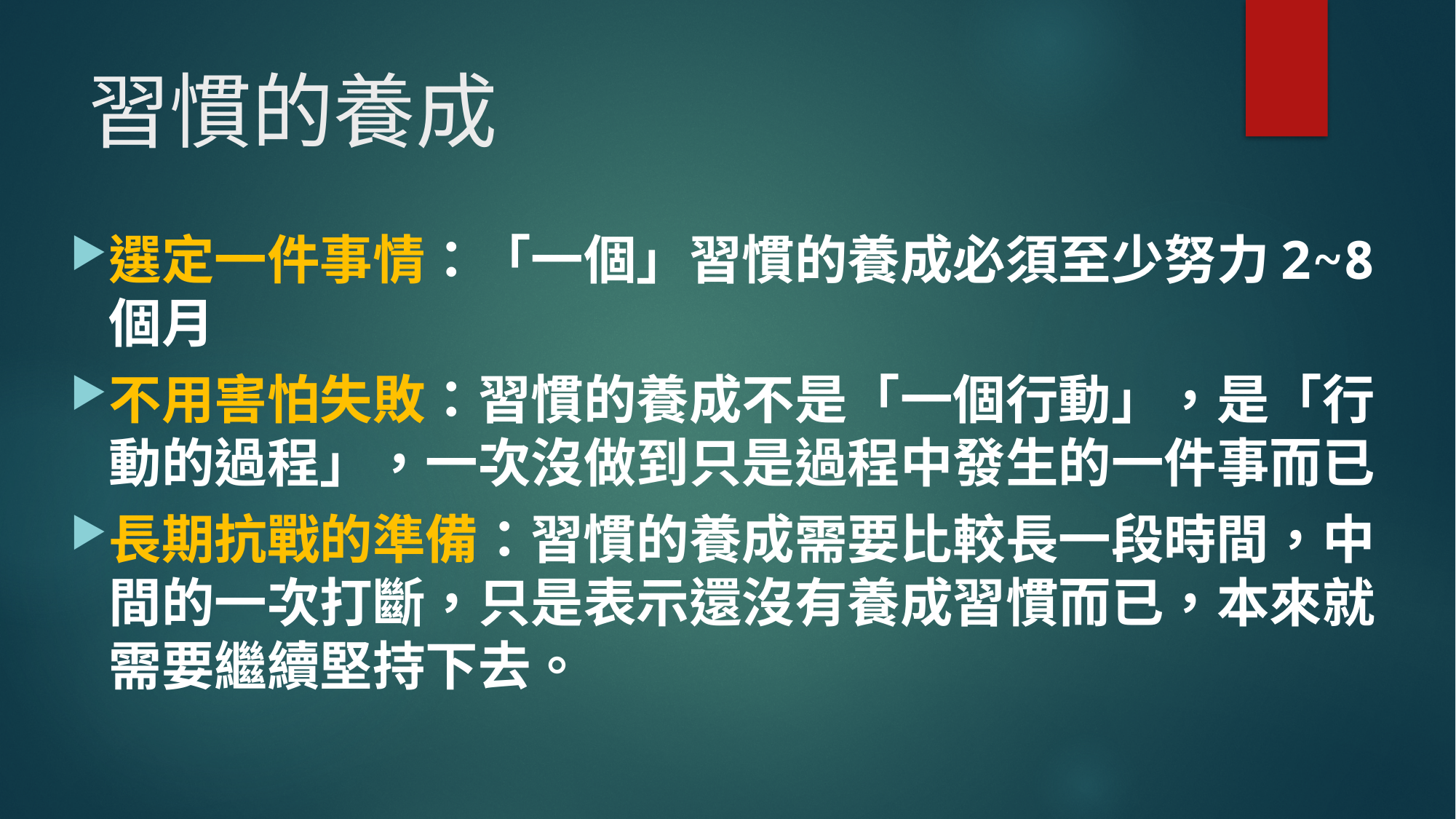

# 習慣的養成
選定一件事情：「一個」習慣的養成必須至少努力2~8個月
不用害怕失敗：習慣的養成不是「一個行動」，是「行動的過程」，一次沒做到只是過程中發生的一件事而已
長期抗戰的準備：習慣的養成需要比較長一段時間，中間的一次打斷，只是表示還沒有養成習慣而已，本來就需要繼續堅持下去。